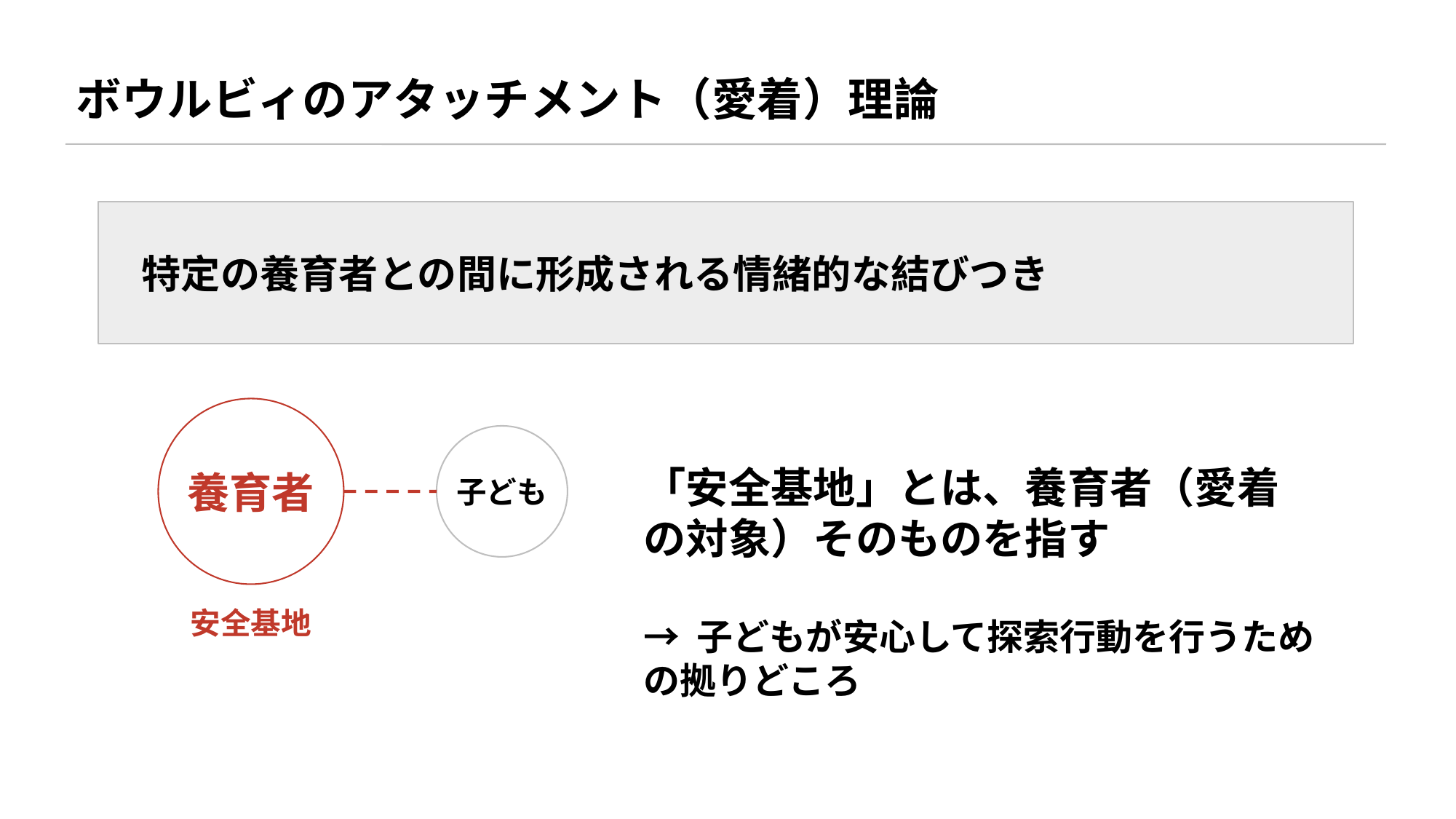

ボウルビィのアタッチメント（愛着）理論

特定の養育者との間に形成される情緒的な結びつき

養育者

子ども
「安全基地」とは、養育者（愛着の対象）そのものを指す

→ 子どもが安心して探索行動を行うための拠りどころ

安全基地